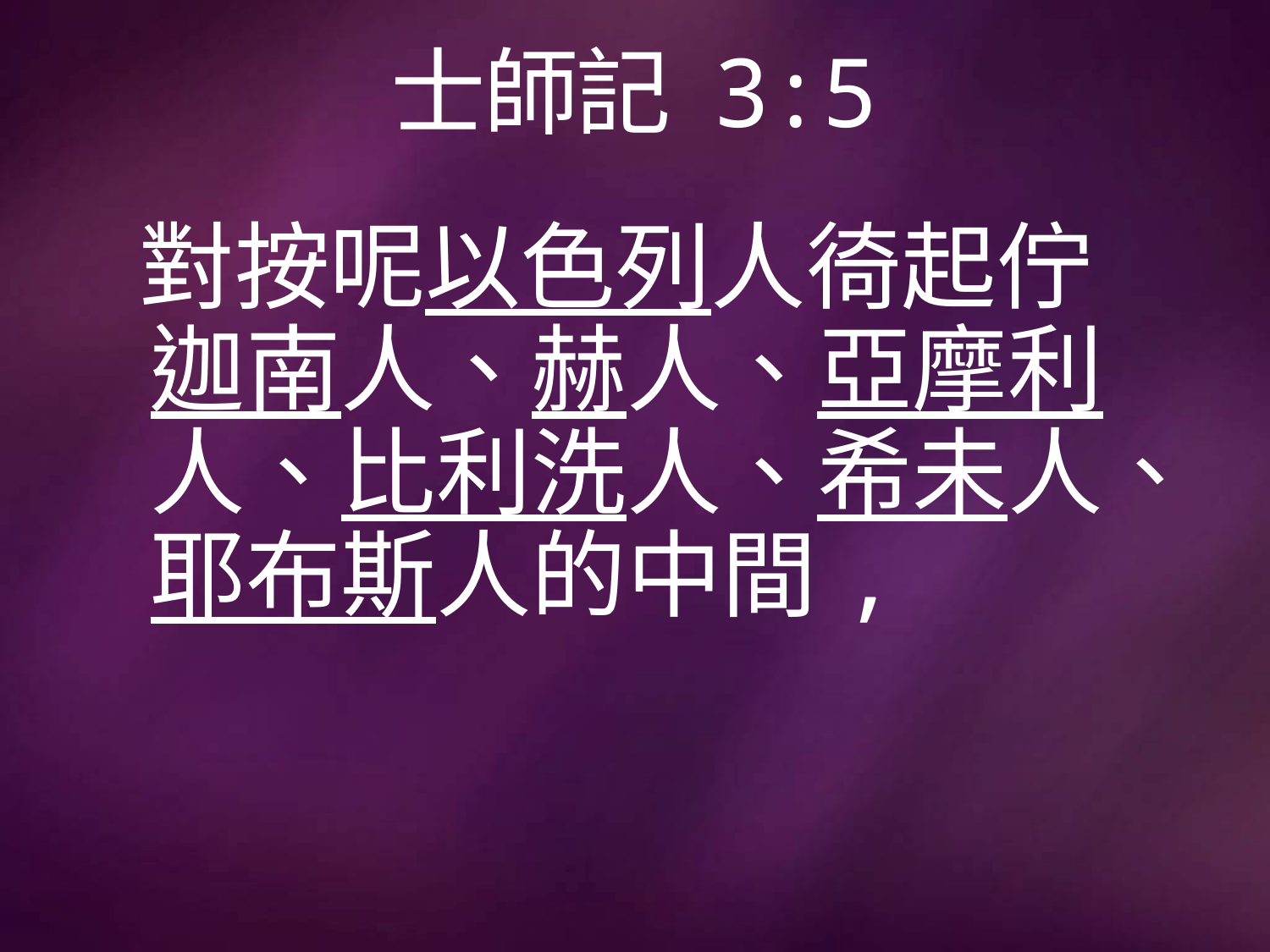

# 士師記 3:5
 對按呢以色列人徛起佇迦南人、赫人、亞摩利人、比利洗人、希未人、耶布斯人的中間,